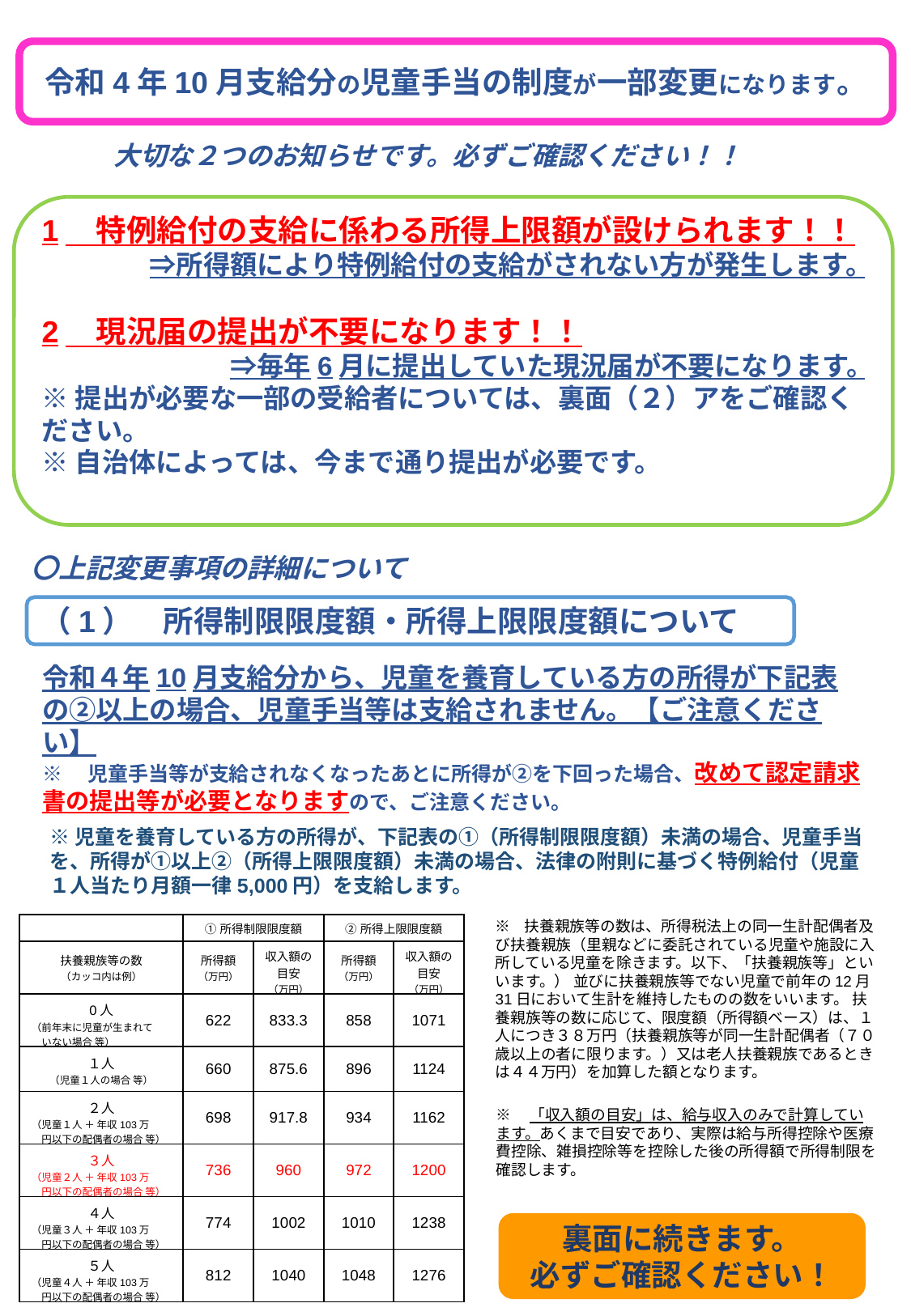

令和4年10月支給分の児童手当の制度が一部変更になります。
大切な２つのお知らせです。必ずご確認ください！！
1　特例給付の支給に係わる所得上限額が設けられます！！
　　　　⇒所得額により特例給付の支給がされない方が発生します。

2　現況届の提出が不要になります！！
　　　　　　　⇒毎年6月に提出していた現況届が不要になります。
※提出が必要な一部の受給者については、裏面（２）アをご確認ください。
※自治体によっては、今まで通り提出が必要です。

〇上記変更事項の詳細について

（1）　所得制限限度額・所得上限限度額について

令和４年10月支給分から、児童を養育している方の所得が下記表の②以上の場合、児童手当等は支給されません。【ご注意ください】
※　児童手当等が支給されなくなったあとに所得が②を下回った場合、改めて認定請求書の提出等が必要となりますので、ご注意ください。
※児童を養育している方の所得が、下記表の①（所得制限限度額）未満の場合、児童手当を、所得が①以上②（所得上限限度額）未満の場合、法律の附則に基づく特例給付（児童１人当たり月額一律5,000円）を支給します。
※   扶養親族等の数は、所得税法上の同一生計配偶者及び扶養親族（里親などに委託されている児童や施設に入所している児童を除きます。以下、「扶養親族等」といいます。） 並びに扶養親族等でない児童で前年の12月31日において生計を維持したものの数をいいます。 扶養親族等の数に応じて、限度額（所得額ベース）は、１人につき３８万円（扶養親族等が同一生計配偶者（７０歳以上の者に限ります。）又は老人扶養親族であるときは４４万円）を加算した額となります。

|  | ①所得制限限度額 |  | ②所得上限限度額 |  |
| --- | --- | --- | --- | --- |
| 扶養親族等の数 （カッコ内は例） | 所得額 （万円） | 収入額の目安 （万円） | 所得額 （万円） | 収入額の目安 （万円） |
| 0人 （前年末に児童が生まれて 　いない場合 等） | 622 | 833.3 | 858 | 1071 |
| １人 （児童１人の場合 等） | 660 | 875.6 | 896 | 1124 |
| ２人 （児童１人 ＋ 年収103万　 　円以下の配偶者の場合 等） | 698 | 917.8 | 934 | 1162 |
| ３人 （児童２人 ＋ 年収103万　 　円以下の配偶者の場合 等） | 736 | 960 | 972 | 1200 |
| ４人 （児童３人 ＋ 年収103万　 　円以下の配偶者の場合 等） | 774 | 1002 | 1010 | 1238 |
| ５人 （児童４人 ＋ 年収103万　 　円以下の配偶者の場合 等） | 812 | 1040 | 1048 | 1276 |
※　「収入額の目安」は、給与収入のみで計算しています。あくまで目安であり、実際は給与所得控除や医療費控除、雑損控除等を控除した後の所得額で所得制限を確認します。
裏面に続きます。
必ずご確認ください！